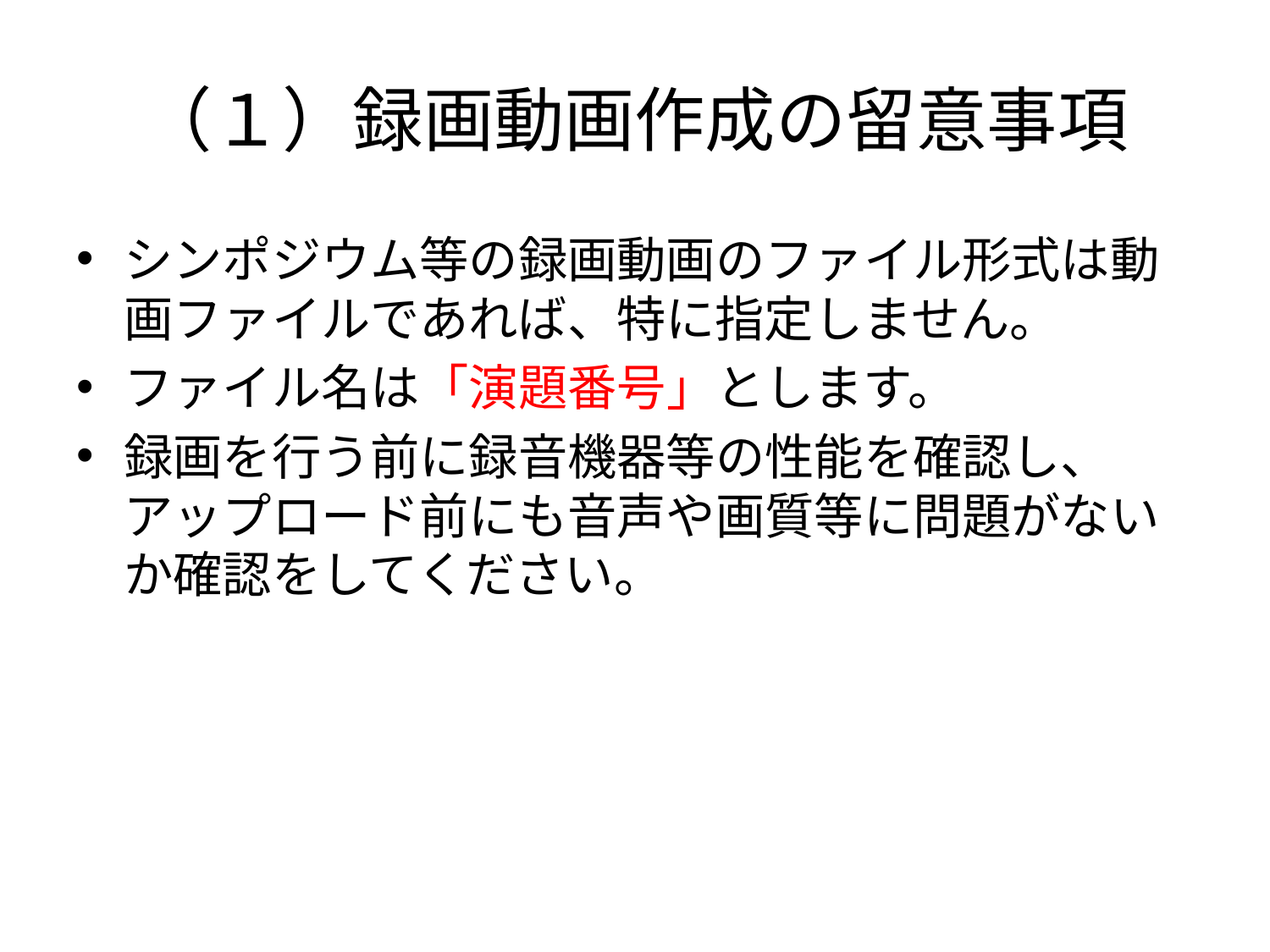

# （１）録画動画作成の留意事項
シンポジウム等の録画動画のファイル形式は動画ファイルであれば、特に指定しません。
ファイル名は「演題番号」とします。
録画を行う前に録音機器等の性能を確認し、アップロード前にも音声や画質等に問題がないか確認をしてください。